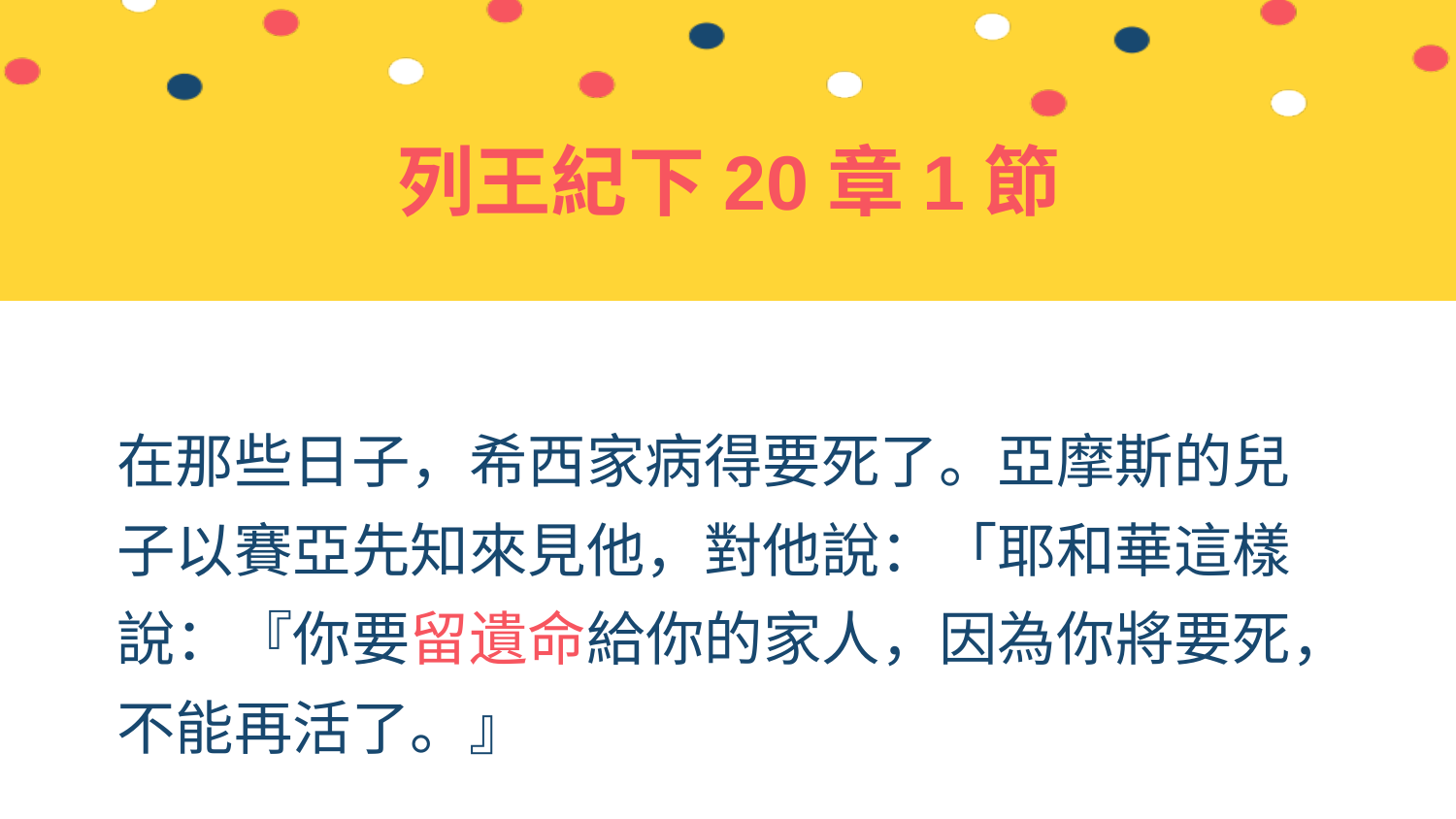

列王紀下20章1節
在那些日子，希西家病得要死了。亞摩斯的兒子以賽亞先知來見他，對他說：「耶和華這樣說：『你要留遺命給你的家人，因為你將要死，不能再活了。』